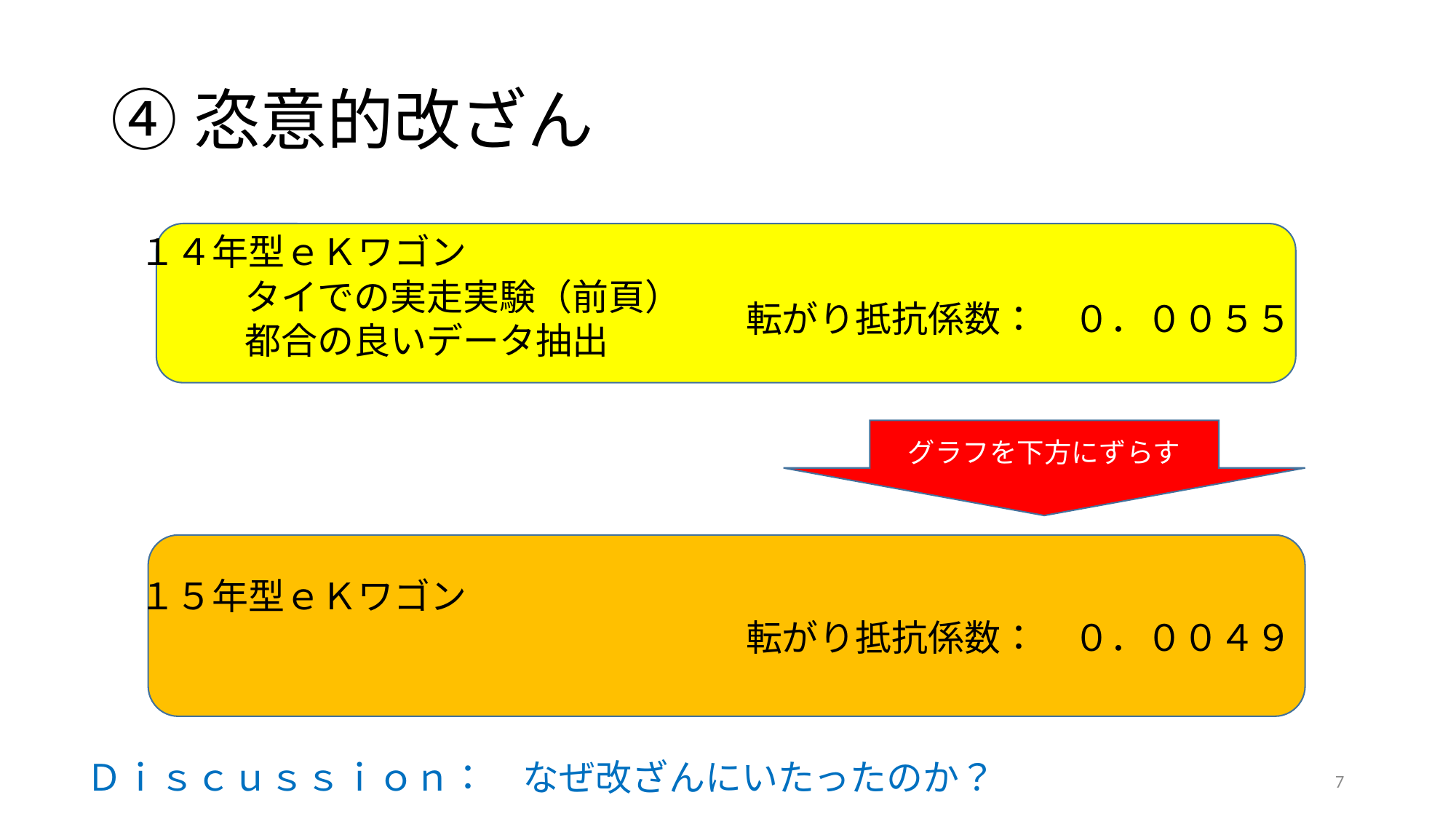

# ④恣意的改ざん

１４年型ｅＫワゴン
タイでの実走実験（前頁）
都合の良いデータ抽出
転がり抵抗係数：　０．００５５
グラフを下方にずらす

１５年型ｅＫワゴン
転がり抵抗係数：　０．００４９
Ｄｉｓｃｕｓｓｉｏｎ：　なぜ改ざんにいたったのか？
7